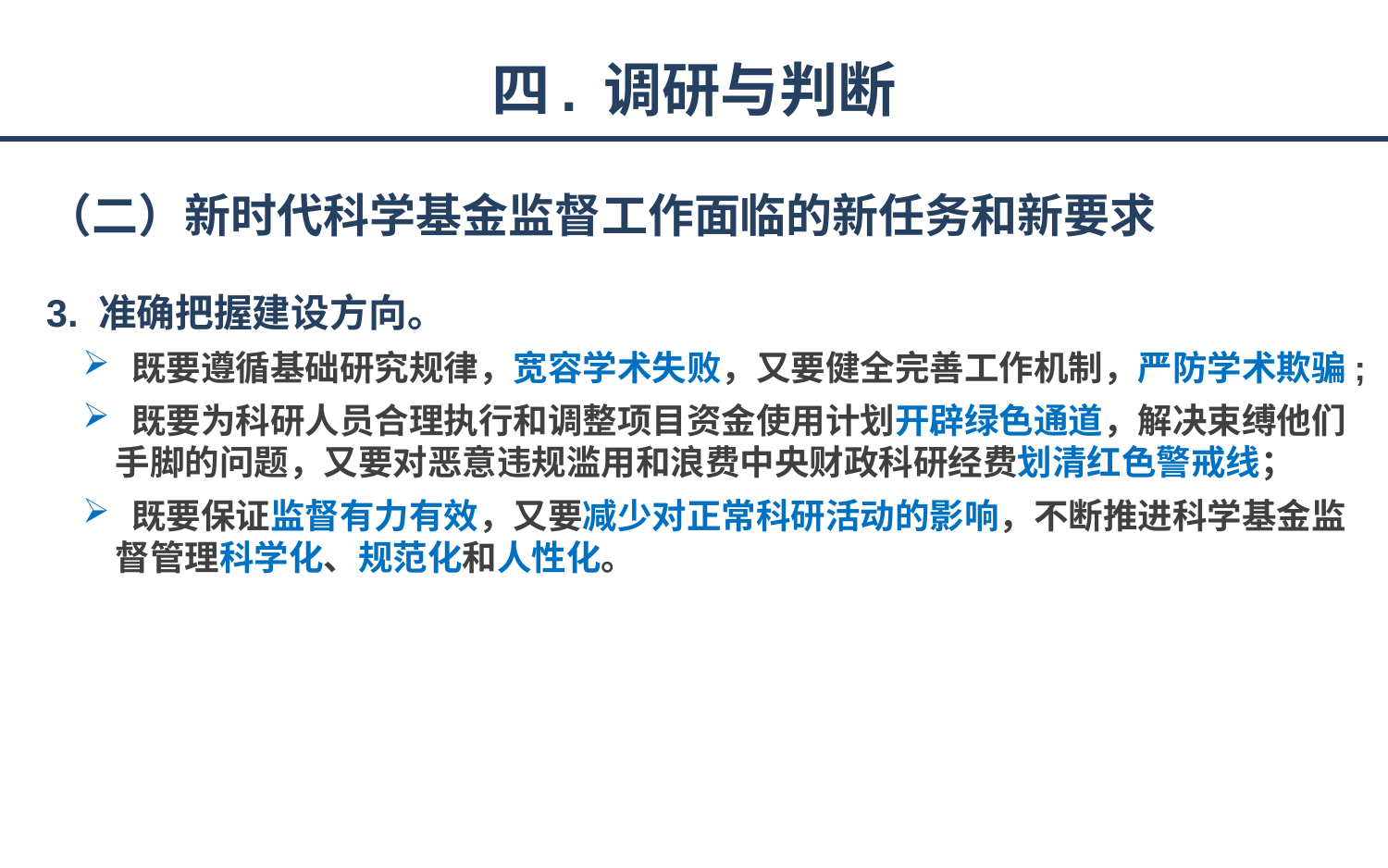

# 四. 调研与判断
（二）新时代科学基金监督工作面临的新任务和新要求
3. 准确把握建设方向。
 既要遵循基础研究规律，宽容学术失败，又要健全完善工作机制，严防学术欺骗;
 既要为科研人员合理执行和调整项目资金使用计划开辟绿色通道，解决束缚他们手脚的问题，又要对恶意违规滥用和浪费中央财政科研经费划清红色警戒线；
 既要保证监督有力有效，又要减少对正常科研活动的影响，不断推进科学基金监督管理科学化、规范化和人性化。